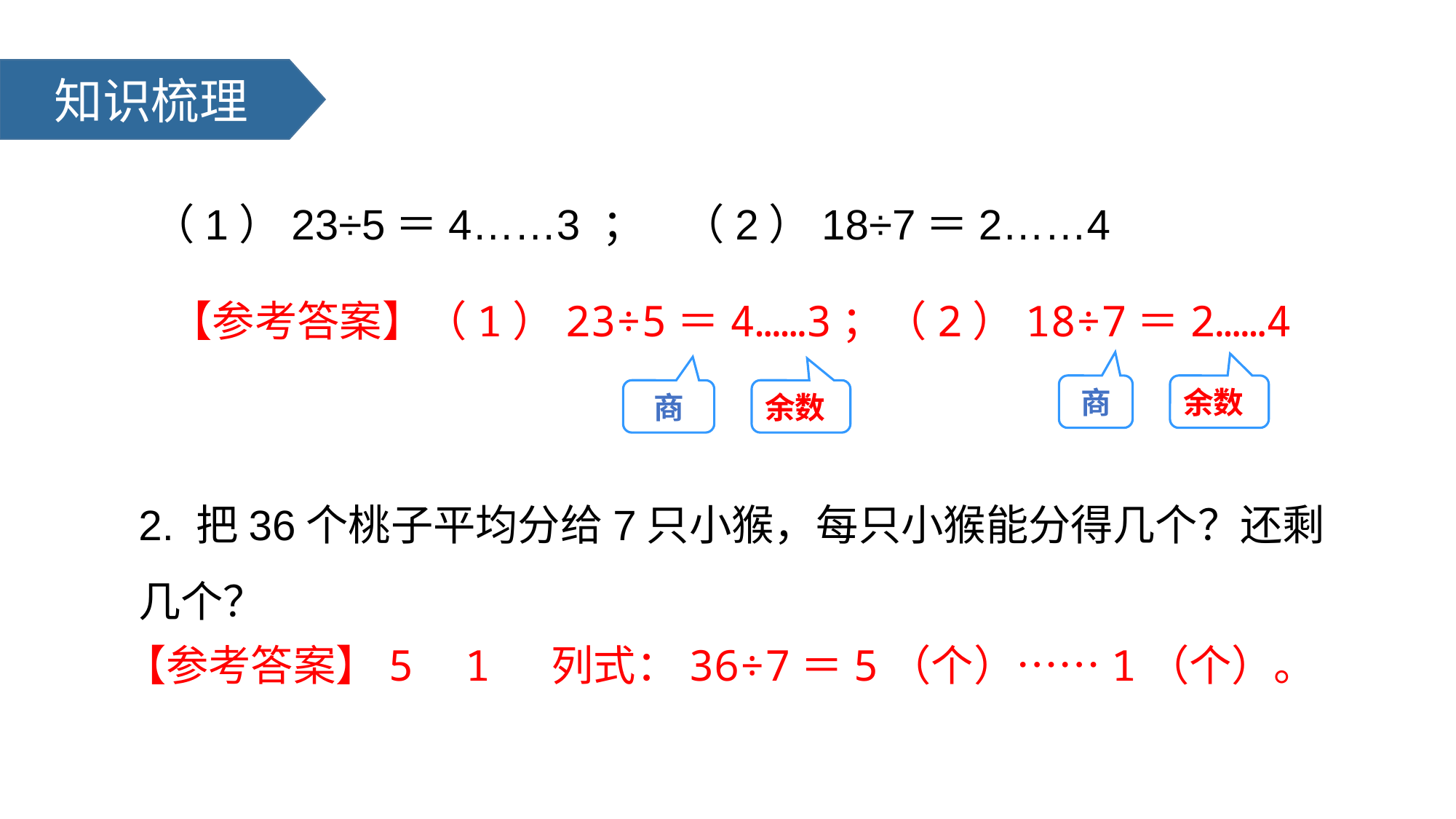

知识梳理
（1）23÷5＝4……3 ；    （2）18÷7＝2……4
【参考答案】（1）23÷5＝4……3；（2）18÷7＝2……4
商
余数
商
余数
2. 把36个桃子平均分给7只小猴，每只小猴能分得几个？还剩几个？
【参考答案】5  1  列式：36÷7＝5（个）……1（个）。